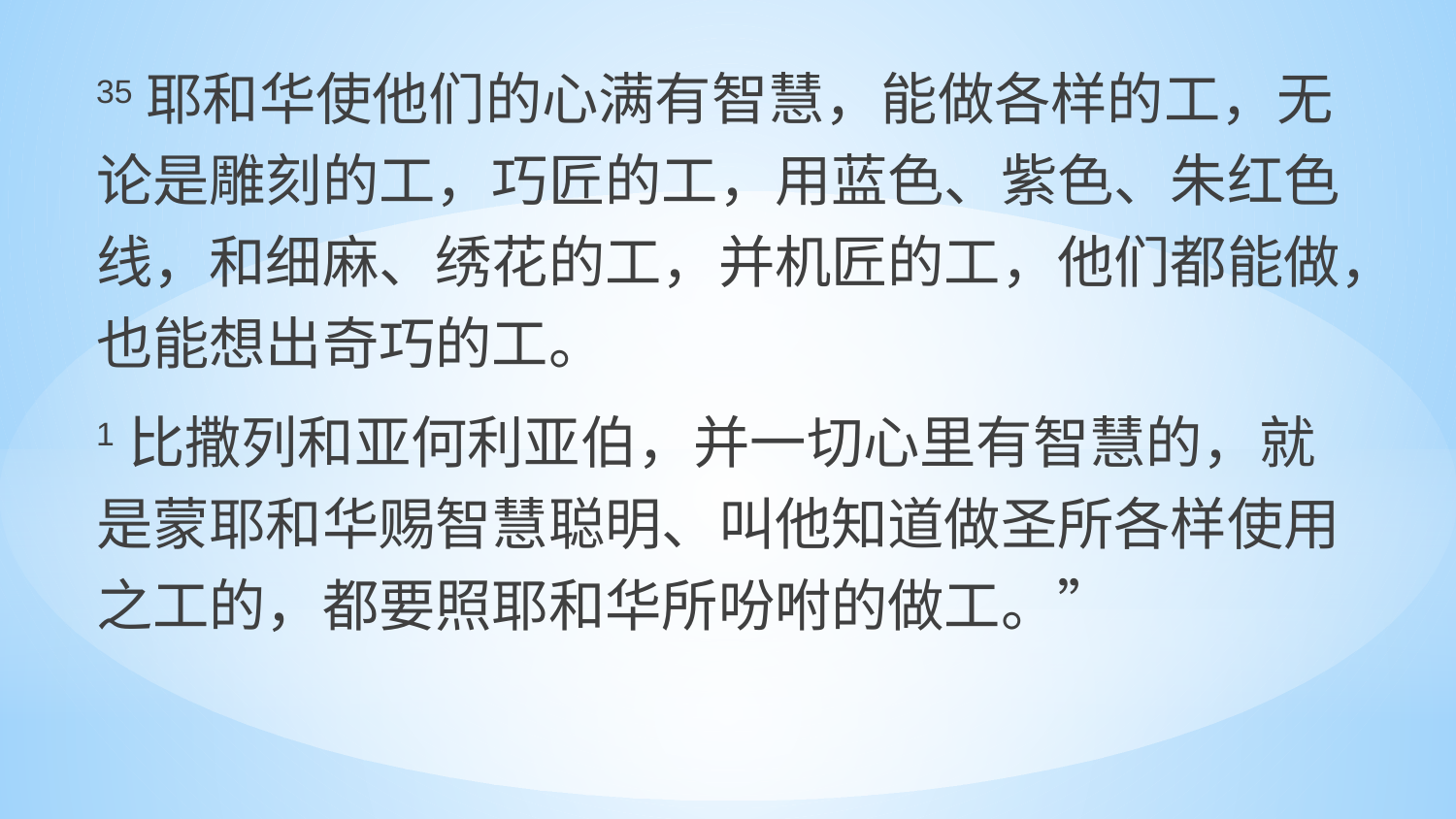

35耶和华使他们的心满有智慧，能做各样的工，无论是雕刻的工，巧匠的工，用蓝色、紫色、朱红色线，和细麻、绣花的工，并机匠的工，他们都能做，也能想出奇巧的工。
1比撒列和亚何利亚伯，并一切心里有智慧的，就是蒙耶和华赐智慧聪明、叫他知道做圣所各样使用之工的，都要照耶和华所吩咐的做工。”